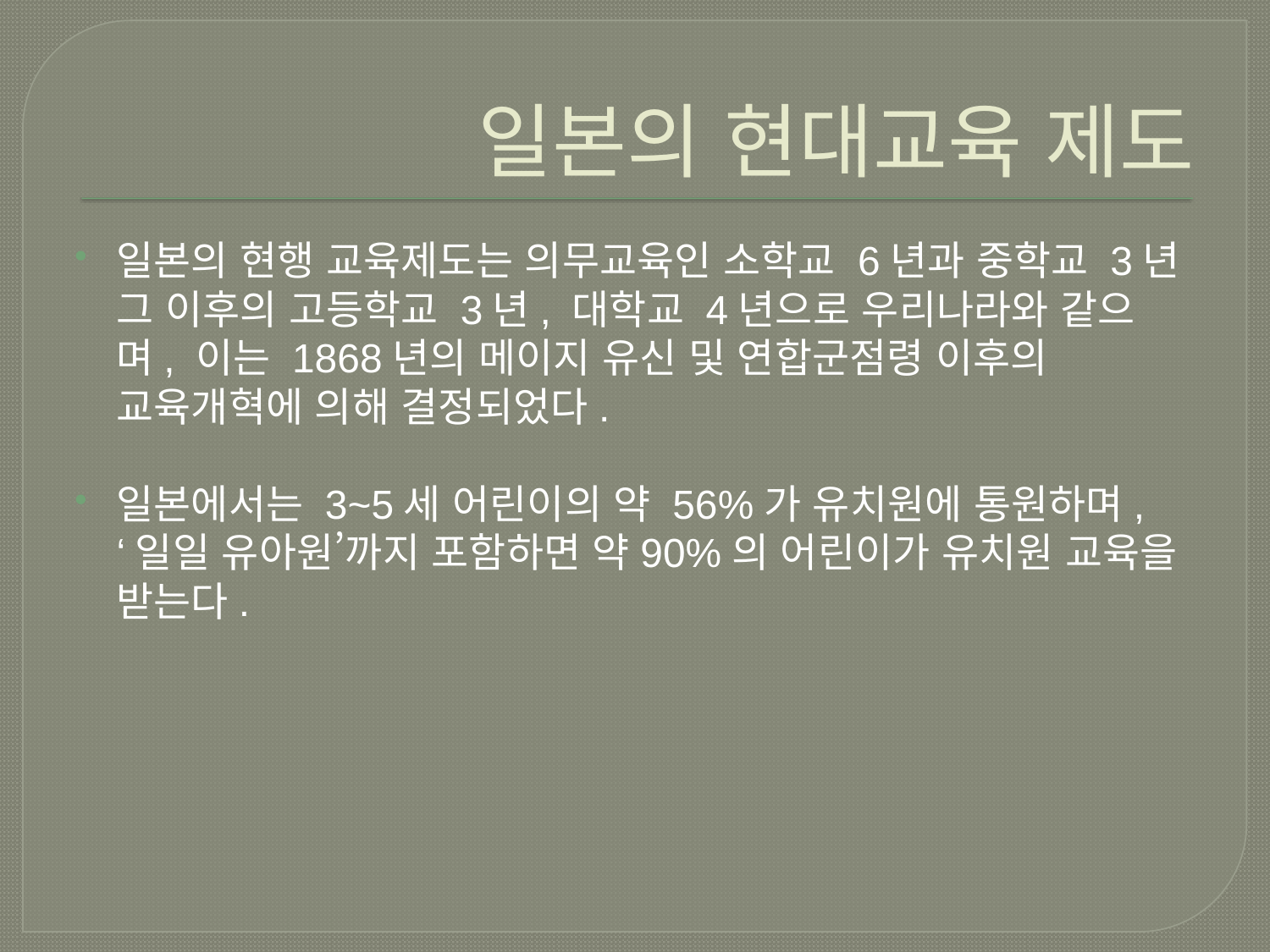

# 일본의 현대교육 제도
일본의 현행 교육제도는 의무교육인 소학교 6년과 중학교 3년 그 이후의 고등학교 3년, 대학교 4년으로 우리나라와 같으며, 이는 1868년의 메이지 유신 및 연합군점령 이후의 교육개혁에 의해 결정되었다.

일본에서는 3~5세 어린이의 약 56%가 유치원에 통원하며, ‘일일 유아원’까지 포함하면 약90%의 어린이가 유치원 교육을 받는다.